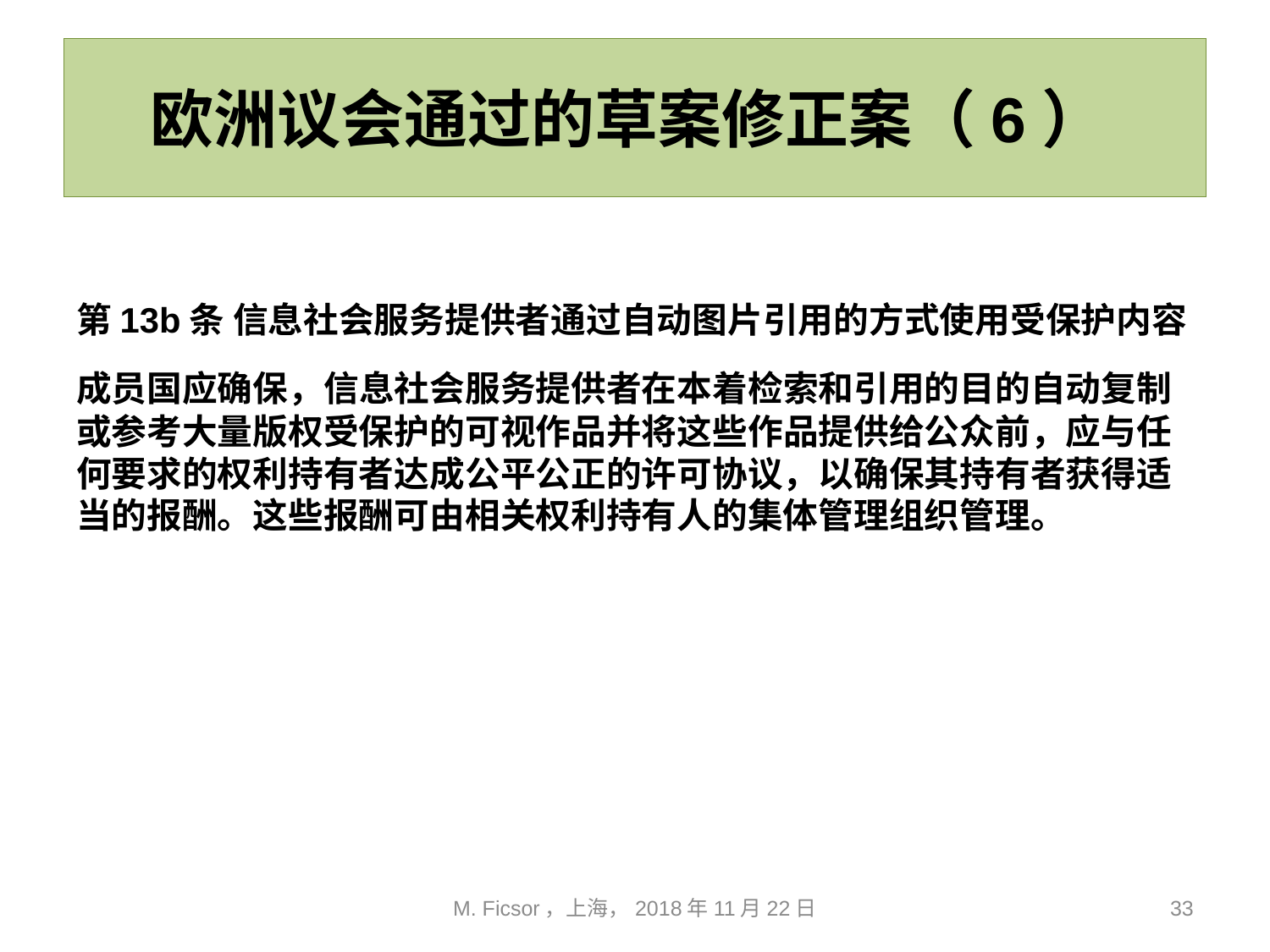

# 欧洲议会通过的草案修正案（6）

第13b条 信息社会服务提供者通过自动图片引用的方式使用受保护内容

成员国应确保，信息社会服务提供者在本着检索和引用的目的自动复制或参考大量版权受保护的可视作品并将这些作品提供给公众前，应与任何要求的权利持有者达成公平公正的许可协议，以确保其持有者获得适当的报酬。这些报酬可由相关权利持有人的集体管理组织管理。

M. Ficsor，上海，2018年11月22日
33